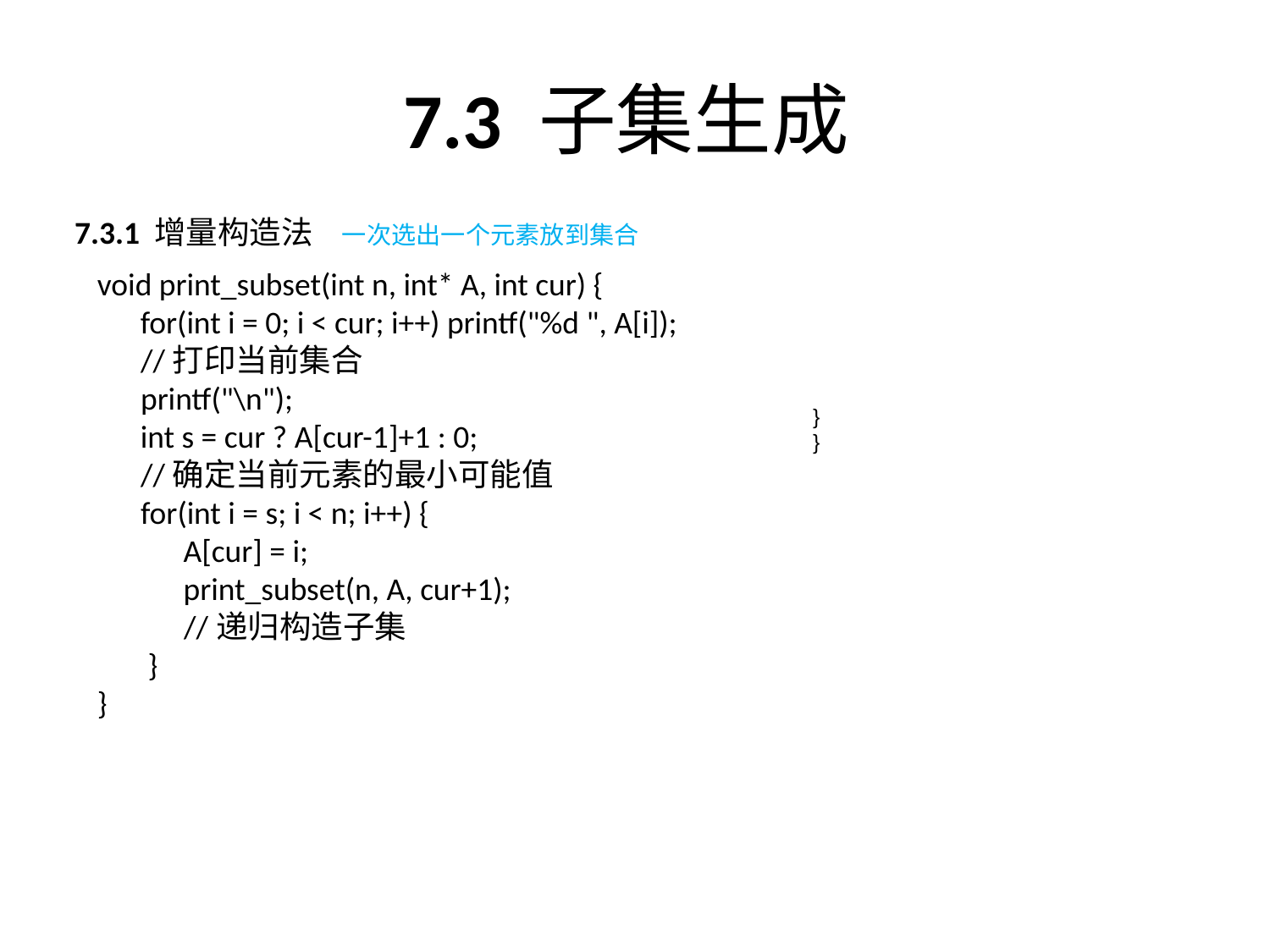

# 7.3 子集生成
7.3.1 增量构造法    一次选出一个元素放到集合

void print_subset(int n, int* A, int cur) {
      for(int i = 0; i < cur; i++) printf("%d ", A[i]);
      //打印当前集合
      printf("\n");
      int s = cur ? A[cur-1]+1 : 0;
      //确定当前元素的最小可能值
      for(int i = s; i < n; i++) {
            A[cur] = i;
            print_subset(n, A, cur+1);
            //递归构造子集
       }
}
}
}